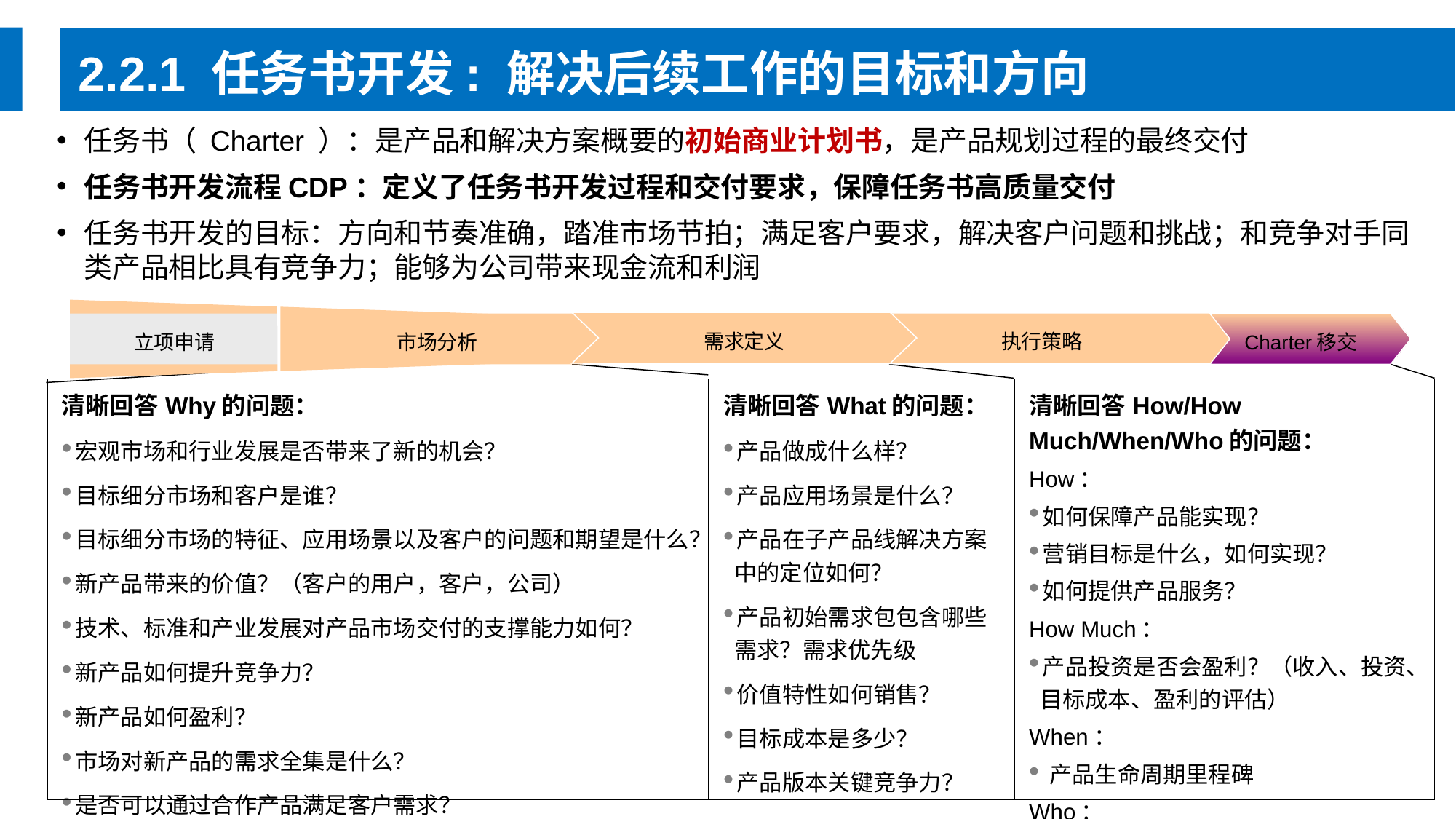

2.2.1 任务书开发: 解决后续工作的目标和方向
任务书（ Charter ）：是产品和解决方案概要的初始商业计划书，是产品规划过程的最终交付
任务书开发流程CDP：定义了任务书开发过程和交付要求，保障任务书高质量交付
任务书开发的目标：方向和节奏准确，踏准市场节拍；满足客户要求，解决客户问题和挑战；和竞争对手同类产品相比具有竞争力；能够为公司带来现金流和利润

执行策略
立项申请
市场分析
Charter移交
需求定义

| 清晰回答Why的问题： 宏观市场和行业发展是否带来了新的机会？ 目标细分市场和客户是谁？ 目标细分市场的特征、应用场景以及客户的问题和期望是什么？ 新产品带来的价值？（客户的用户，客户，公司） 技术、标准和产业发展对产品市场交付的支撑能力如何？ 新产品如何提升竞争力？ 新产品如何盈利？ 市场对新产品的需求全集是什么？ 是否可以通过合作产品满足客户需求？ | 清晰回答What的问题： 产品做成什么样？ 产品应用场景是什么？ 产品在子产品线解决方案中的定位如何？ 产品初始需求包包含哪些需求？需求优先级 价值特性如何销售？ 目标成本是多少？ 产品版本关键竞争力？ | 清晰回答How/How Much/When/Who的问题： How： 如何保障产品能实现？ 营销目标是什么，如何实现？ 如何提供产品服务？ How Much： 产品投资是否会盈利？（收入、投资、目标成本、盈利的评估） When： 产品生命周期里程碑 Who： 谁负责产品开发？ |
| --- | --- | --- |
28